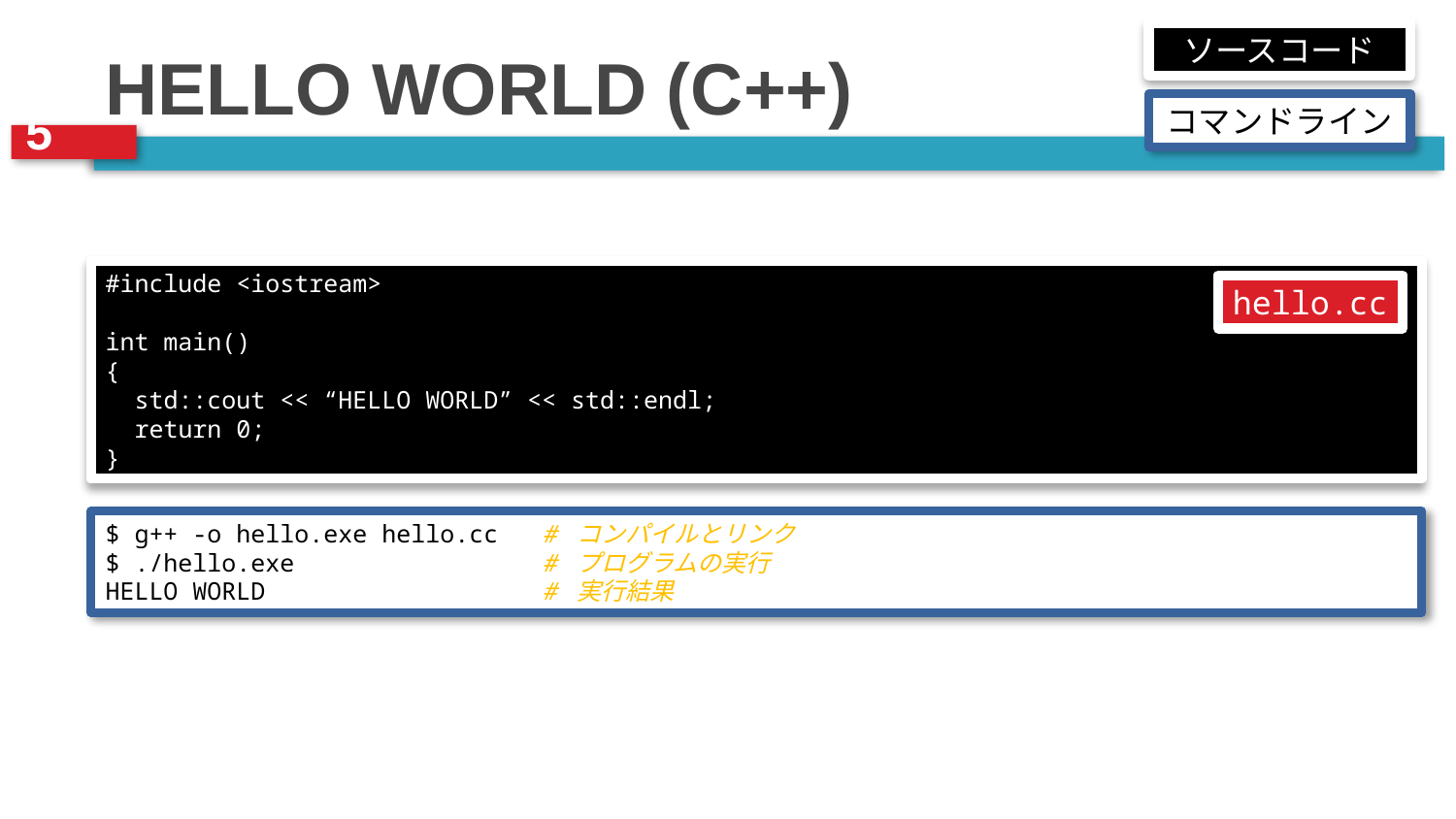

Geant4 Tutorial @ Japan 2007 - Histograming and Analysis using ROOT
# HELLO WORLD (C++)
ソースコード
コマンドライン
#include <iostream>

int main()
{
  std::cout << “HELLO WORLD” << std::endl;
  return 0;
}
hello.cc
$ g++ -o hello.exe hello.cc	# コンパイルとリンク
$ ./hello.exe		# プログラムの実行
HELLO WORLD		# 実行結果
平成19年10月18日(木)